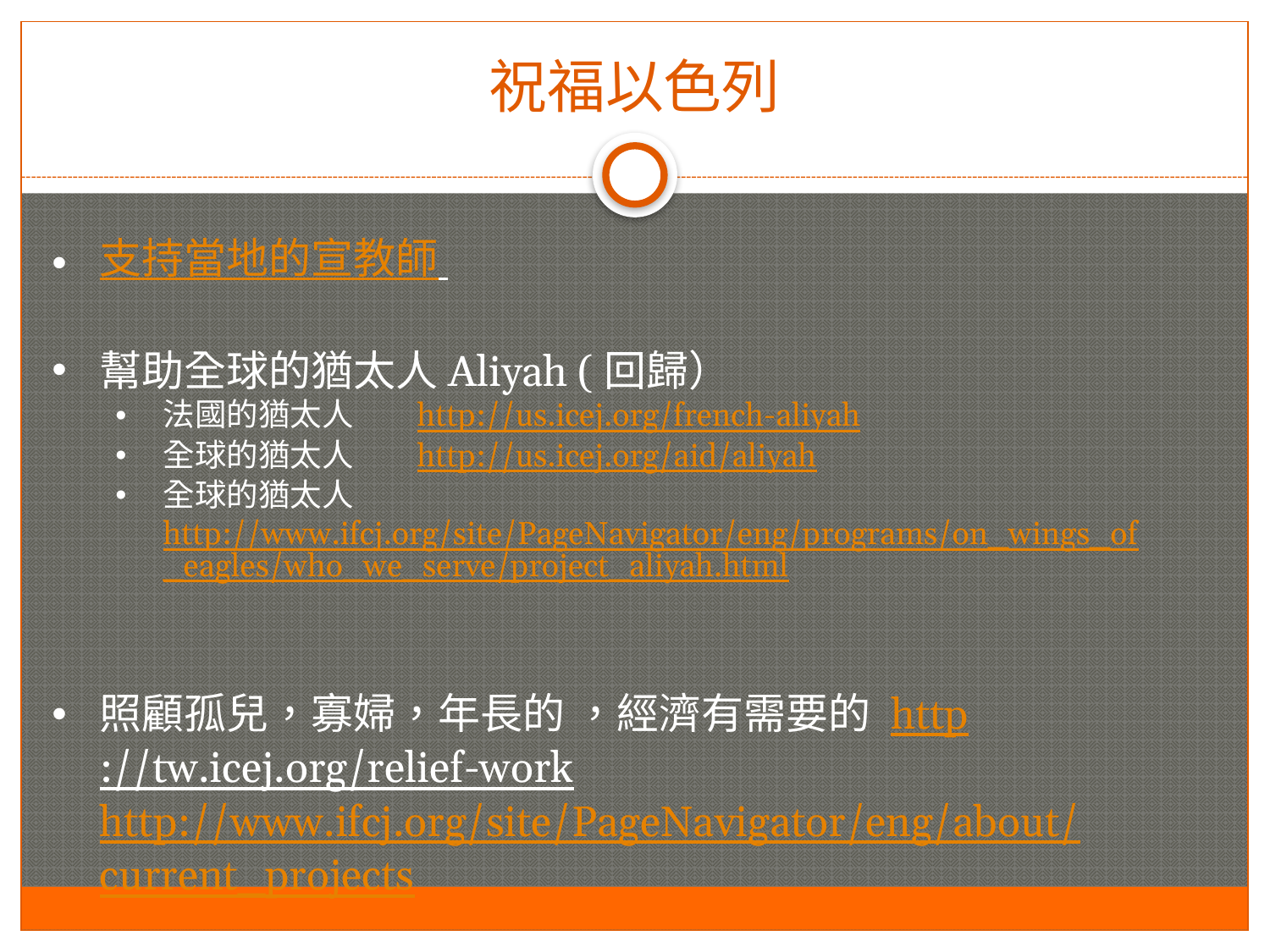

# 祝福以色列
支持當地的宣教師
幫助全球的猶太人Aliyah (回歸）
法國的猶太人	http://us.icej.org/french-aliyah
全球的猶太人	http://us.icej.org/aid/aliyah
全球的猶太人 http://www.ifcj.org/site/PageNavigator/eng/programs/on_wings_of_eagles/who_we_serve/project_aliyah.html
照顧孤兒，寡婦，年長的 ，經濟有需要的 http://tw.icej.org/relief-work
http://www.ifcj.org/site/PageNavigator/eng/about/current_projects